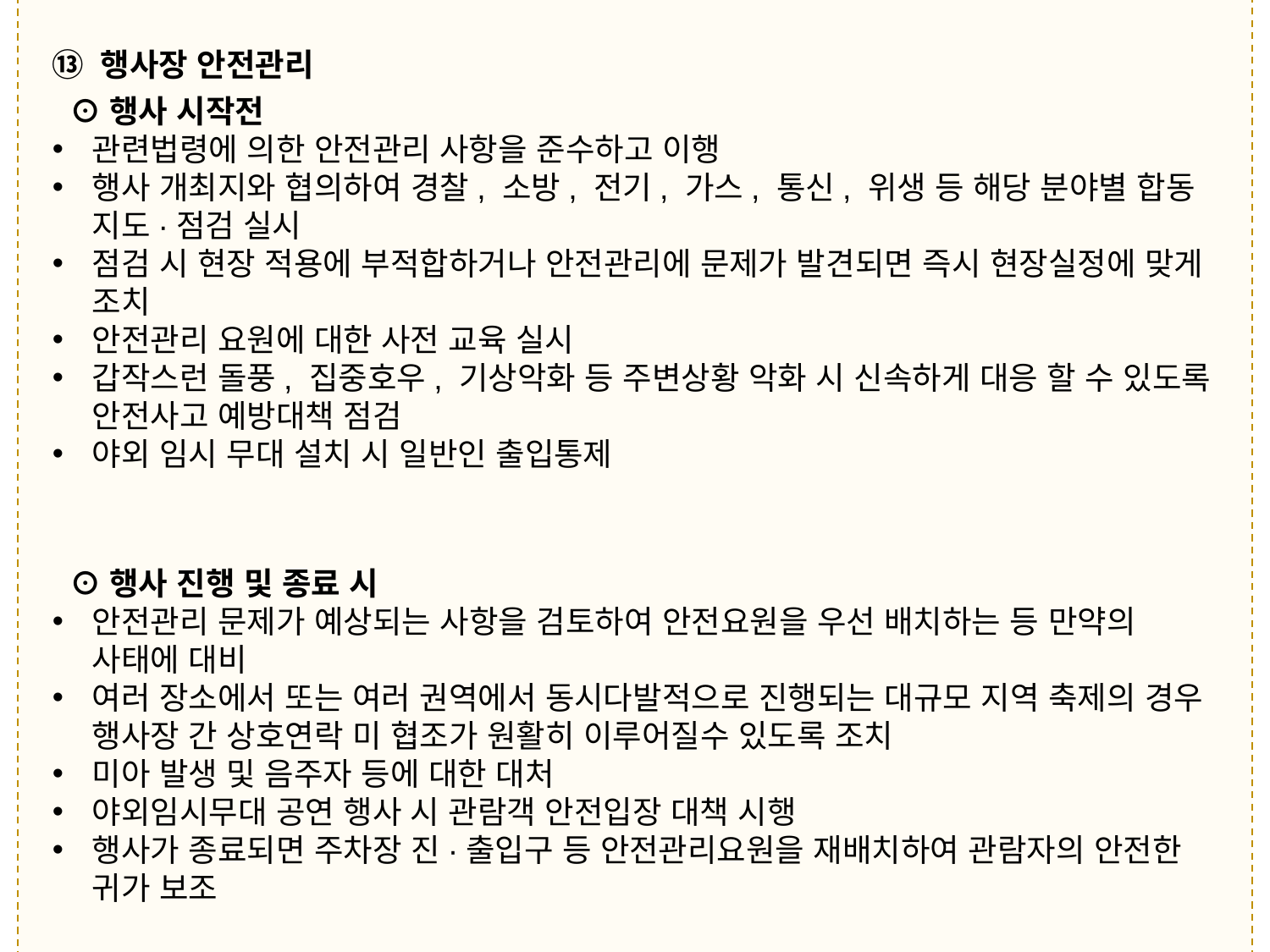

⑬ 행사장 안전관리

  ⊙행사 시작전
관련법령에 의한 안전관리 사항을 준수하고 이행
행사 개최지와 협의하여 경찰, 소방, 전기, 가스, 통신, 위생 등 해당 분야별 합동 지도·점검 실시
점검 시 현장 적용에 부적합하거나 안전관리에 문제가 발견되면 즉시 현장실정에 맞게 조치
안전관리 요원에 대한 사전 교육 실시
갑작스런 돌풍, 집중호우, 기상악화 등 주변상황 악화 시 신속하게 대응 할 수 있도록 안전사고 예방대책 점검
야외 임시 무대 설치 시 일반인 출입통제

  ⊙행사 진행 및 종료 시
안전관리 문제가 예상되는 사항을 검토하여 안전요원을 우선 배치하는 등 만약의 사태에 대비
여러 장소에서 또는 여러 권역에서 동시다발적으로 진행되는 대규모 지역 축제의 경우 행사장 간 상호연락 미 협조가 원활히 이루어질수 있도록 조치
미아 발생 및 음주자 등에 대한 대처
야외임시무대 공연 행사 시 관람객 안전입장 대책 시행
행사가 종료되면 주차장 진·출입구 등 안전관리요원을 재배치하여 관람자의 안전한 귀가 보조